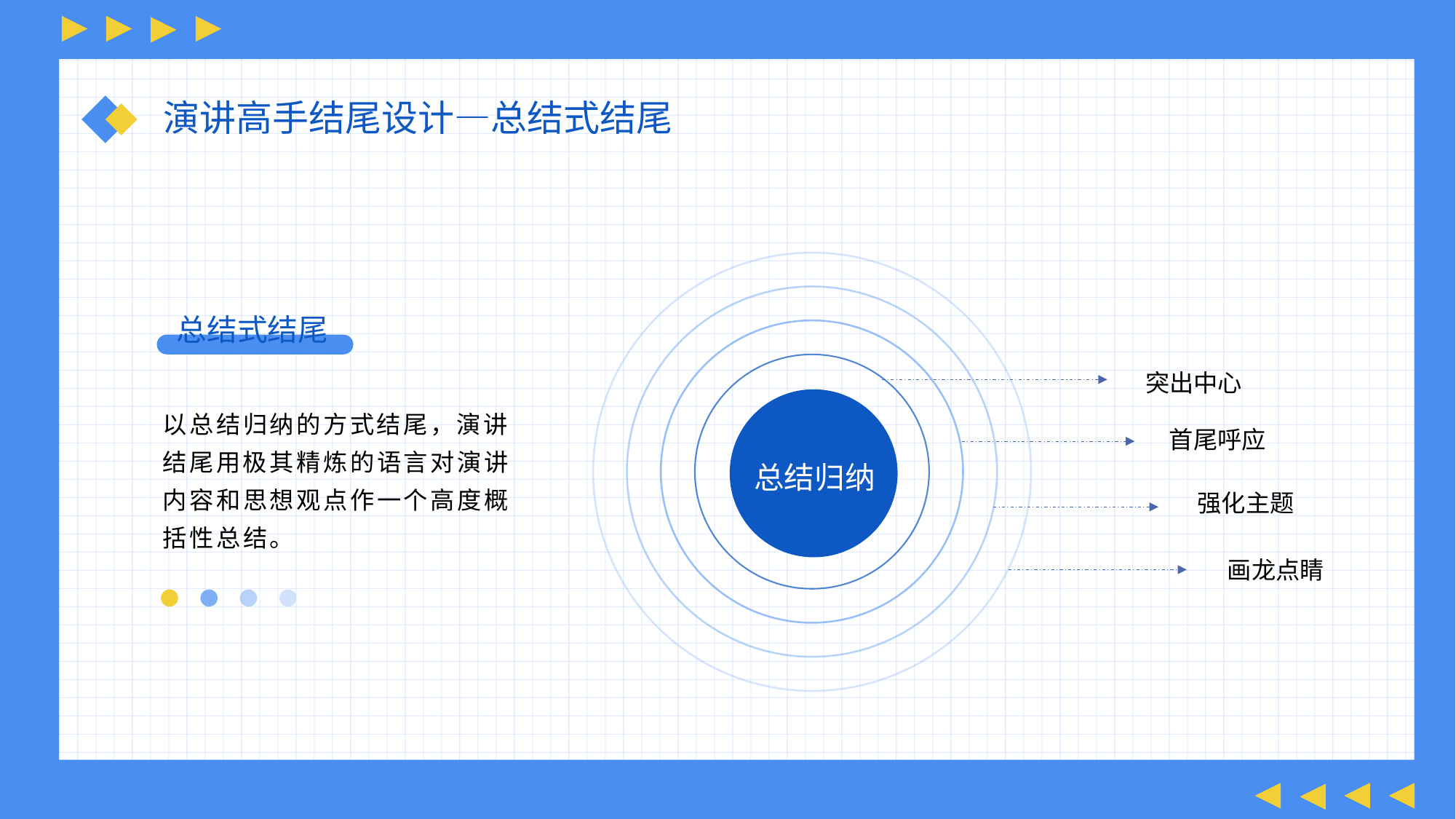

演讲高手结尾设计—总结式结尾

突出中心

首尾呼应
总结归纳
强化主题
画龙点睛
总结式结尾

以总结归纳的方式结尾，演讲结尾用极其精炼的语言对演讲内容和思想观点作一个高度概括性总结。